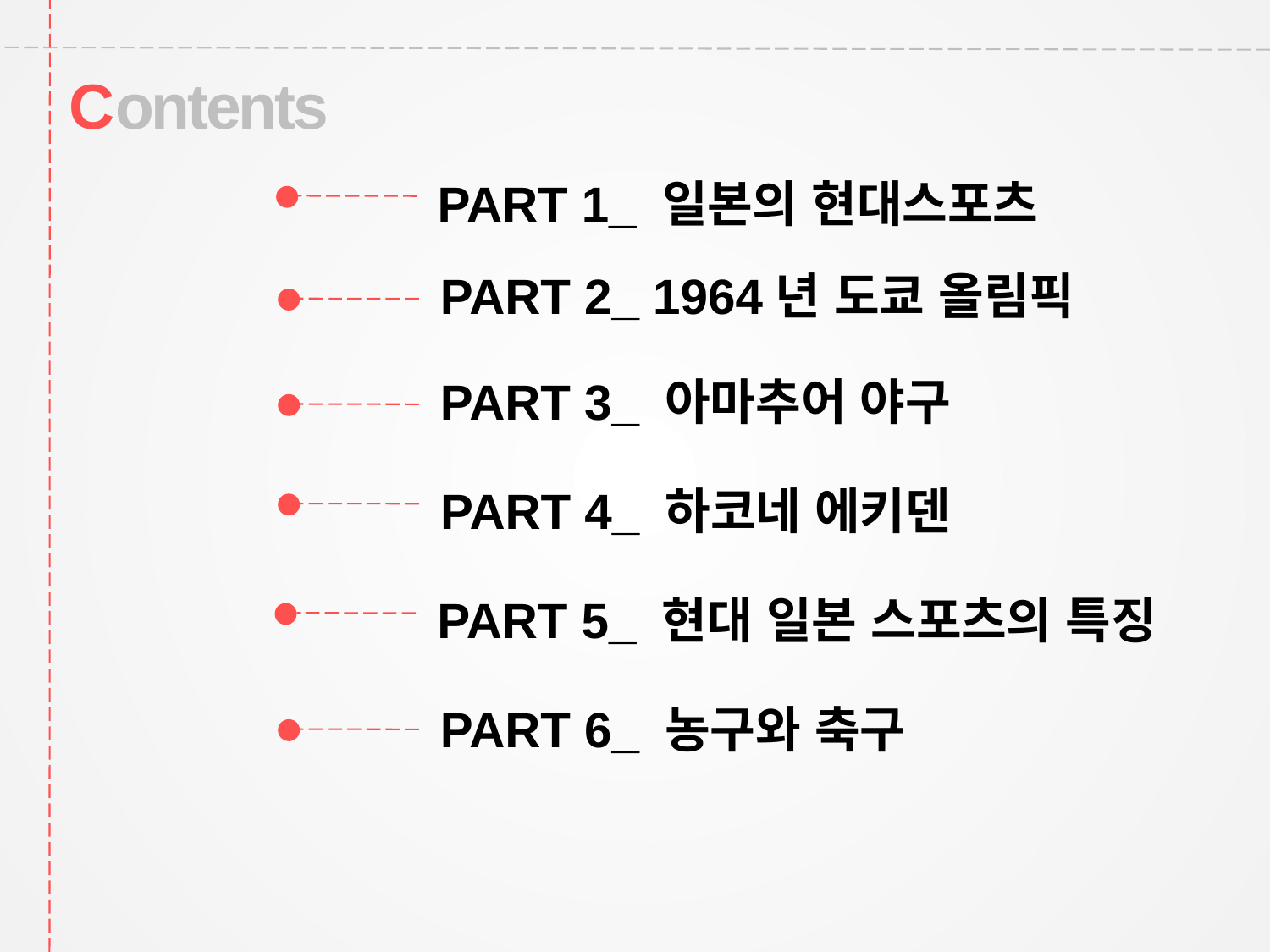

Contents
PART 1_ 일본의 현대스포츠

PART 2_ 1964년 도쿄 올림픽

PART 3_ 아마추어 야구

PART 4_ 하코네 에키덴

PART 5_ 현대 일본 스포츠의 특징

PART 6_ 농구와 축구